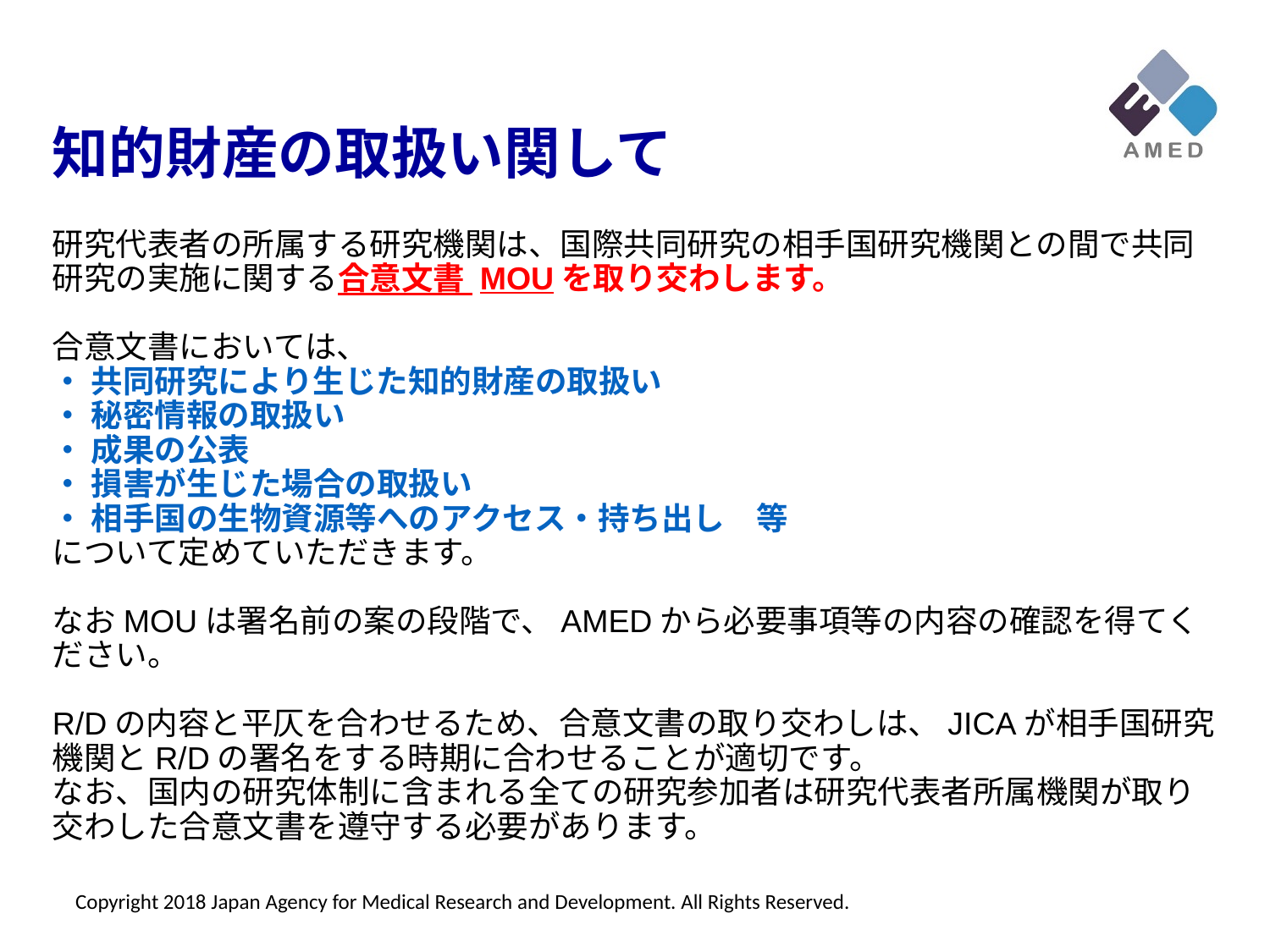

知的財産の取扱い関して
研究代表者の所属する研究機関は、国際共同研究の相手国研究機関との間で共同研究の実施に関する合意文書 MOUを取り交わします。

合意文書においては、
・ 共同研究により生じた知的財産の取扱い
・ 秘密情報の取扱い
・ 成果の公表
・ 損害が生じた場合の取扱い
・ 相手国の生物資源等へのアクセス・持ち出し　等
について定めていただきます。

なおMOUは署名前の案の段階で、AMEDから必要事項等の内容の確認を得てください。

R/Dの内容と平仄を合わせるため、合意文書の取り交わしは、JICAが相手国研究機関とR/Dの署名をする時期に合わせることが適切です。
なお、国内の研究体制に含まれる全ての研究参加者は研究代表者所属機関が取り交わした合意文書を遵守する必要があります。
Copyright 2018 Japan Agency for Medical Research and Development. All Rights Reserved.